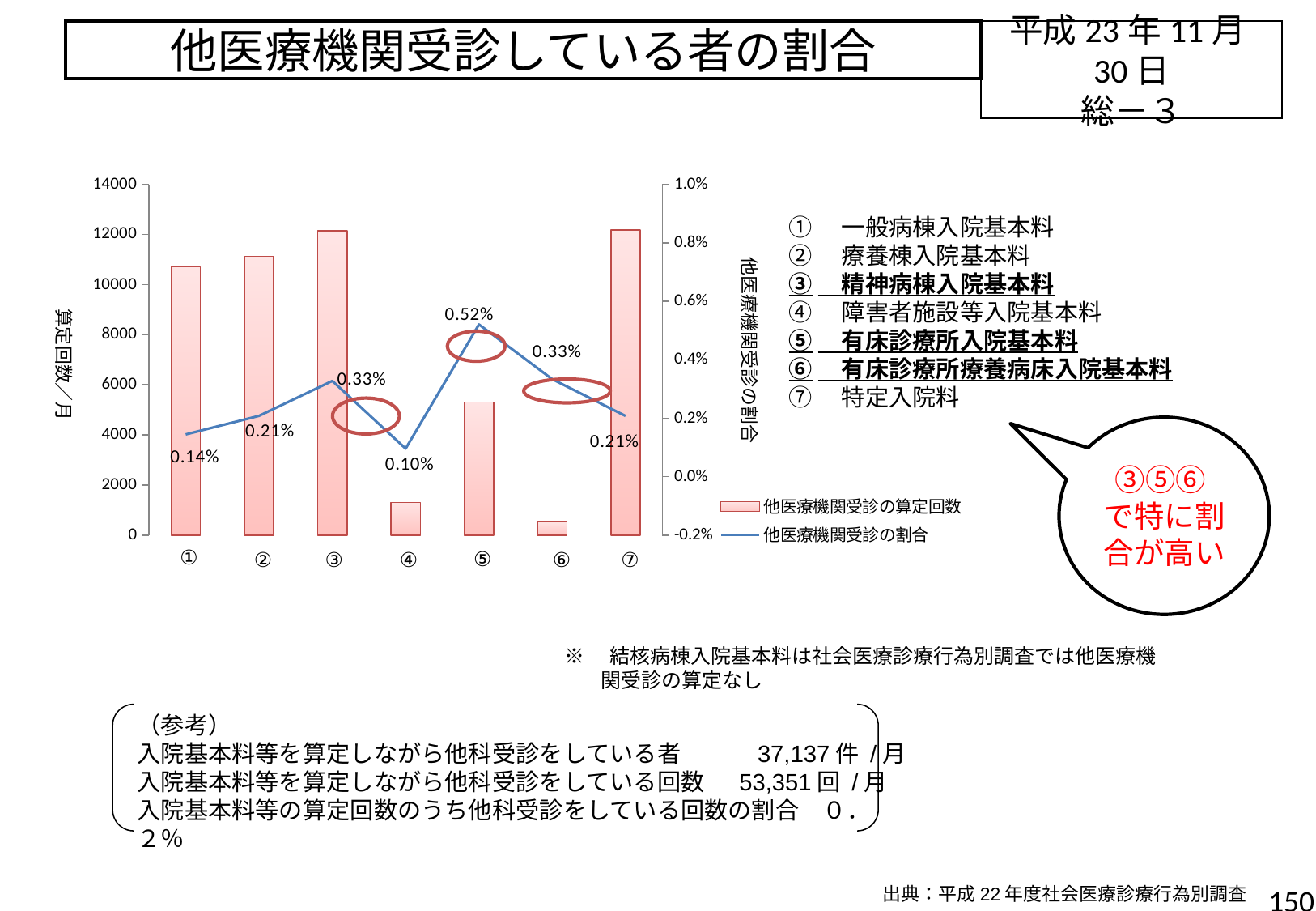

# 他医療機関受診している者の割合
平成23年11月30日
総－３

### Chart

| Category | 他医療機関受診の算定回数 | 他医療機関受診の割合 |
|---|---|---|
①　一般病棟入院基本料
②　療養棟入院基本料
③　精神病棟入院基本料
④　障害者施設等入院基本料
⑤　有床診療所入院基本料
⑥　有床診療所療養病床入院基本料
⑦　特定入院料
他医療機関受診の割合
算定回数／月
①
⑤
⑦
②
③
④
⑥

③⑤⑥で特に割合が高い
※　結核病棟入院基本料は社会医療診療行為別調査では他医療機関受診の算定なし

（参考）
入院基本料等を算定しながら他科受診をしている者　　　37,137件 /月
入院基本料等を算定しながら他科受診をしている回数 　53,351回 /月
入院基本料等の算定回数のうち他科受診をしている回数の割合　０．２％
150
出典：平成22年度社会医療診療行為別調査